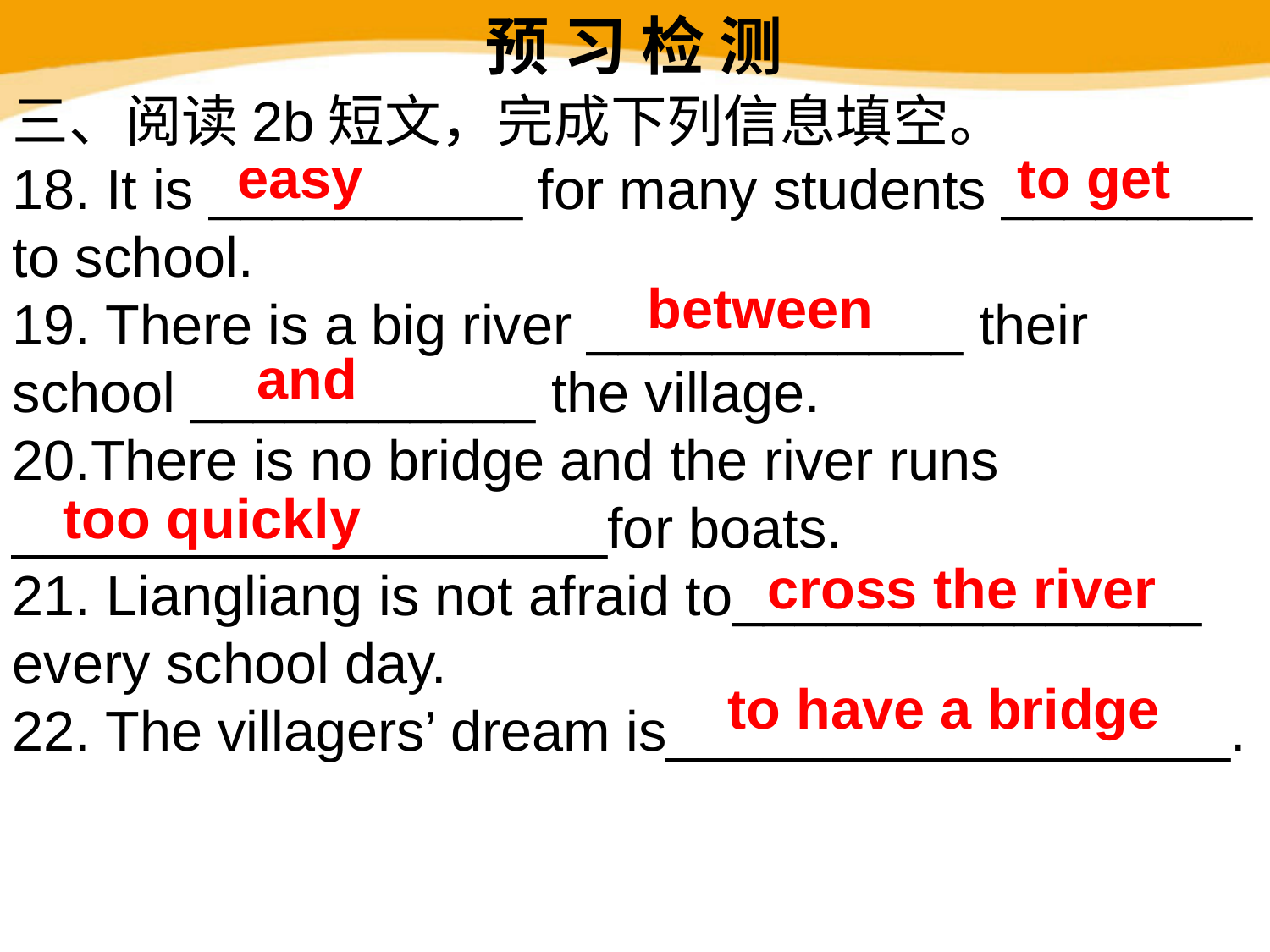

预 习 检 测
三、阅读2b短文，完成下列信息填空。
18. It is __________ for many students ________ to school.
19. There is a big river ____________ their school ___________ the village.
20.There is no bridge and the river runs
___________________for boats.
21. Liangliang is not afraid to_______________
every school day.
22. The villagers’ dream is__________________.
easy
to get
between
and
 too quickly
cross the river
to have a bridge